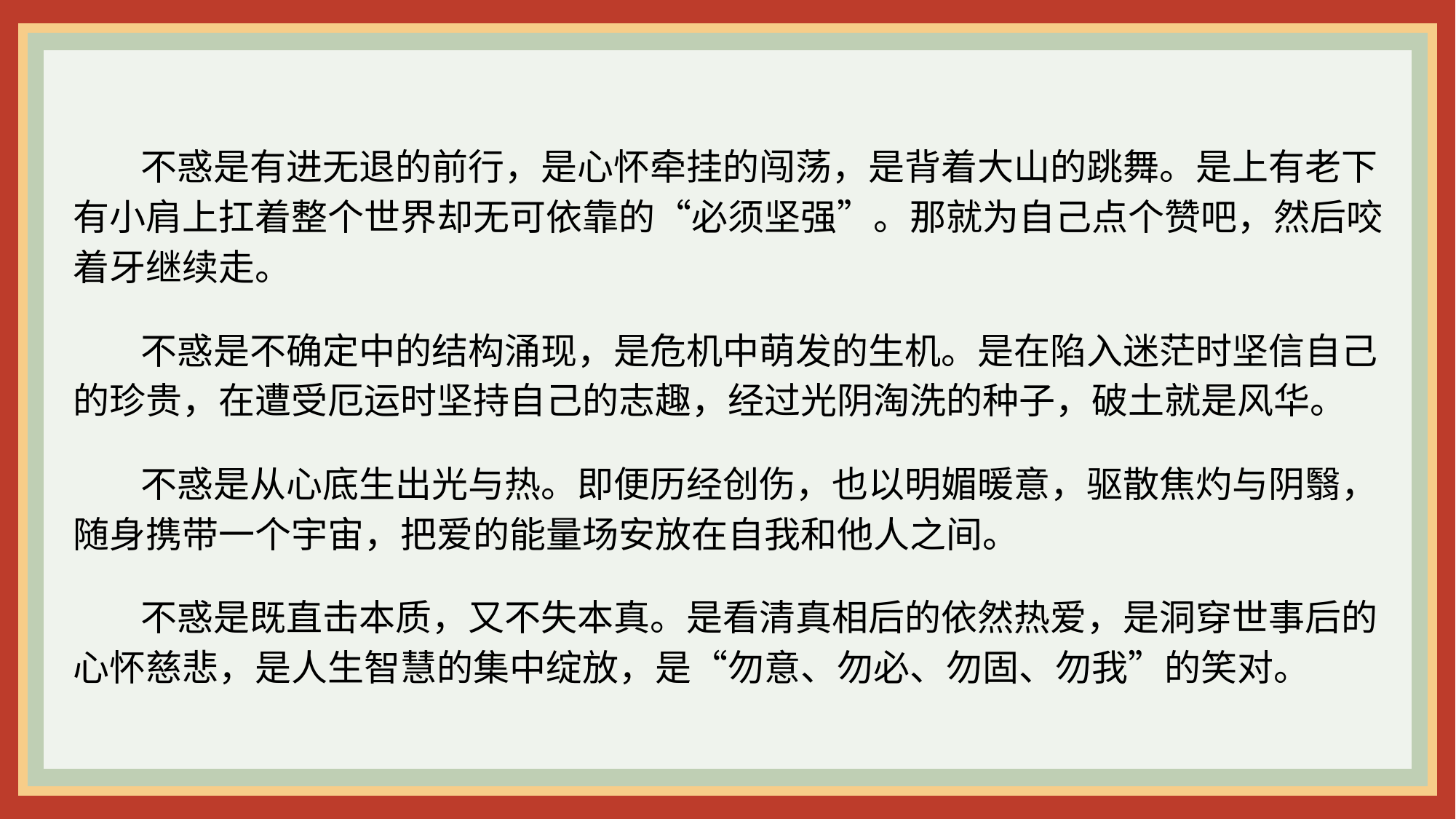

不惑是有进无退的前行，是心怀牵挂的闯荡，是背着大山的跳舞。是上有老下有小肩上扛着整个世界却无可依靠的“必须坚强”。那就为自己点个赞吧，然后咬着牙继续走。
不惑是不确定中的结构涌现，是危机中萌发的生机。是在陷入迷茫时坚信自己的珍贵，在遭受厄运时坚持自己的志趣，经过光阴淘洗的种子，破土就是风华。
不惑是从心底生出光与热。即便历经创伤，也以明媚暖意，驱散焦灼与阴翳，随身携带一个宇宙，把爱的能量场安放在自我和他人之间。
不惑是既直击本质，又不失本真。是看清真相后的依然热爱，是洞穿世事后的心怀慈悲，是人生智慧的集中绽放，是“勿意、勿必、勿固、勿我”的笑对。